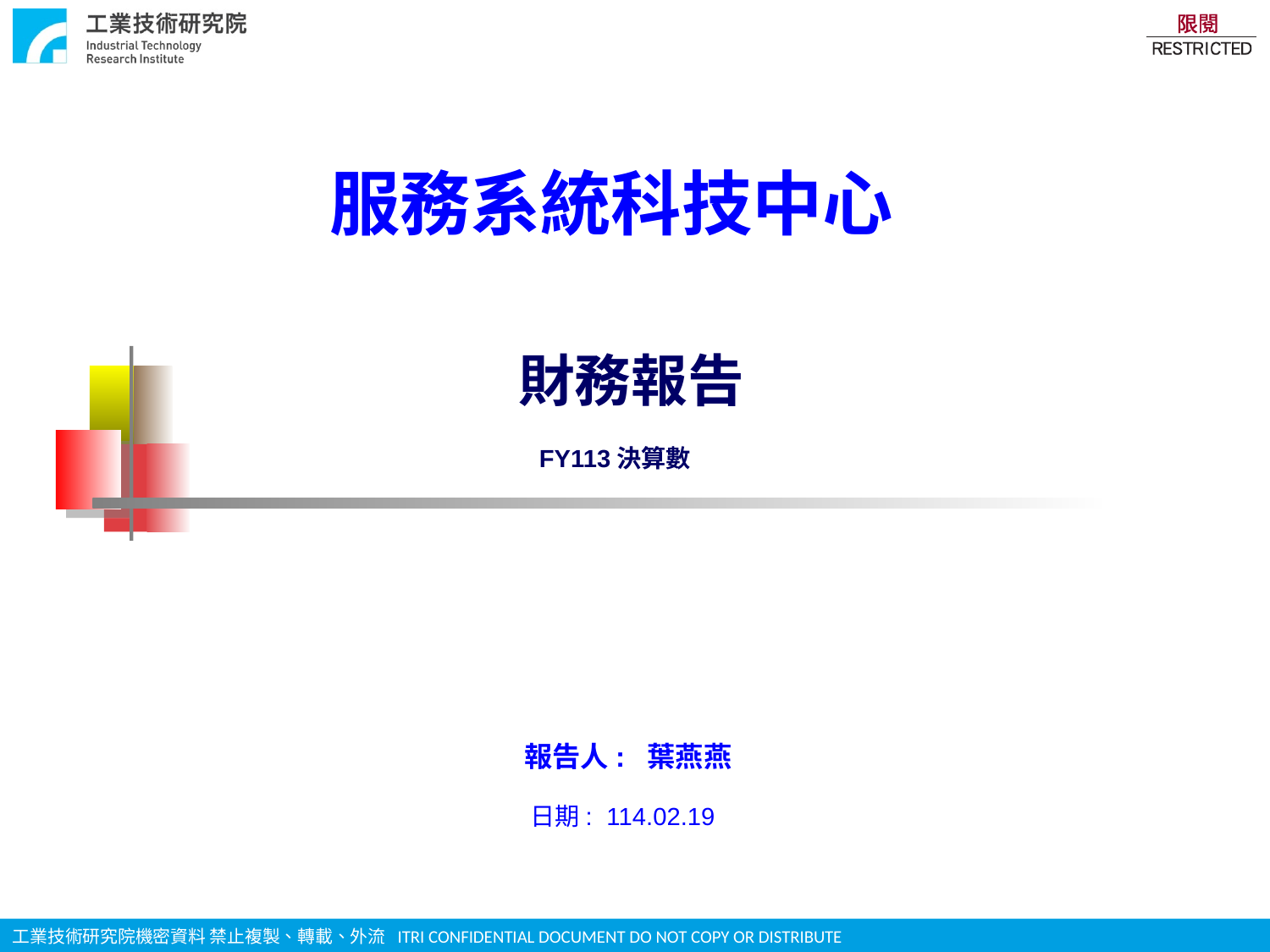

服務系統科技中心

  財務報告

 FY113決算數

報告人:  葉燕燕
                   日期:  114.02.19